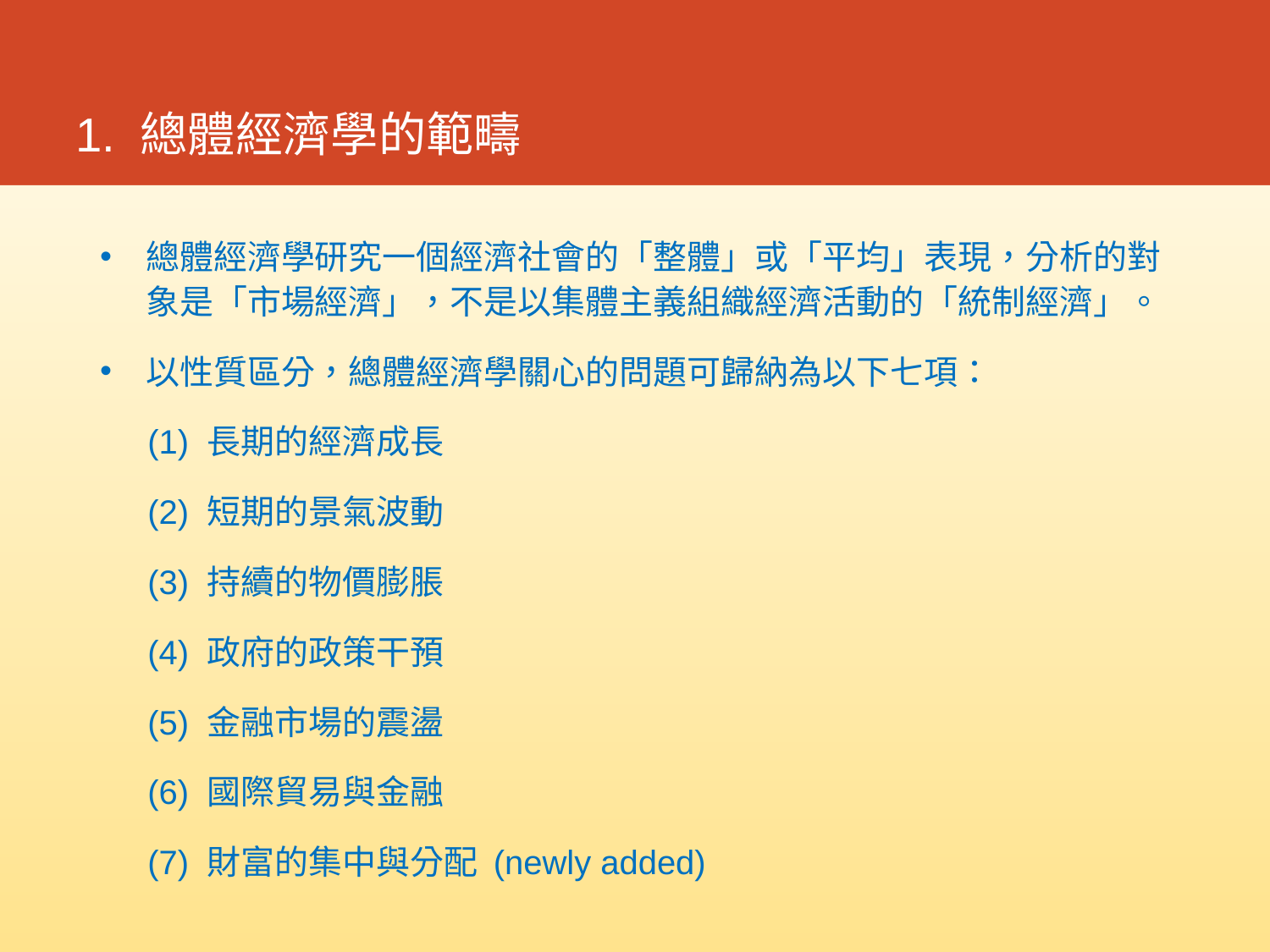

# 1. 總體經濟學的範疇
總體經濟學研究一個經濟社會的「整體」或「平均」表現，分析的對象是「市場經濟」，不是以集體主義組織經濟活動的「統制經濟」。
以性質區分，總體經濟學關心的問題可歸納為以下七項：
長期的經濟成長
短期的景氣波動
持續的物價膨脹
政府的政策干預
金融市場的震盪
國際貿易與金融
財富的集中與分配 (newly added)